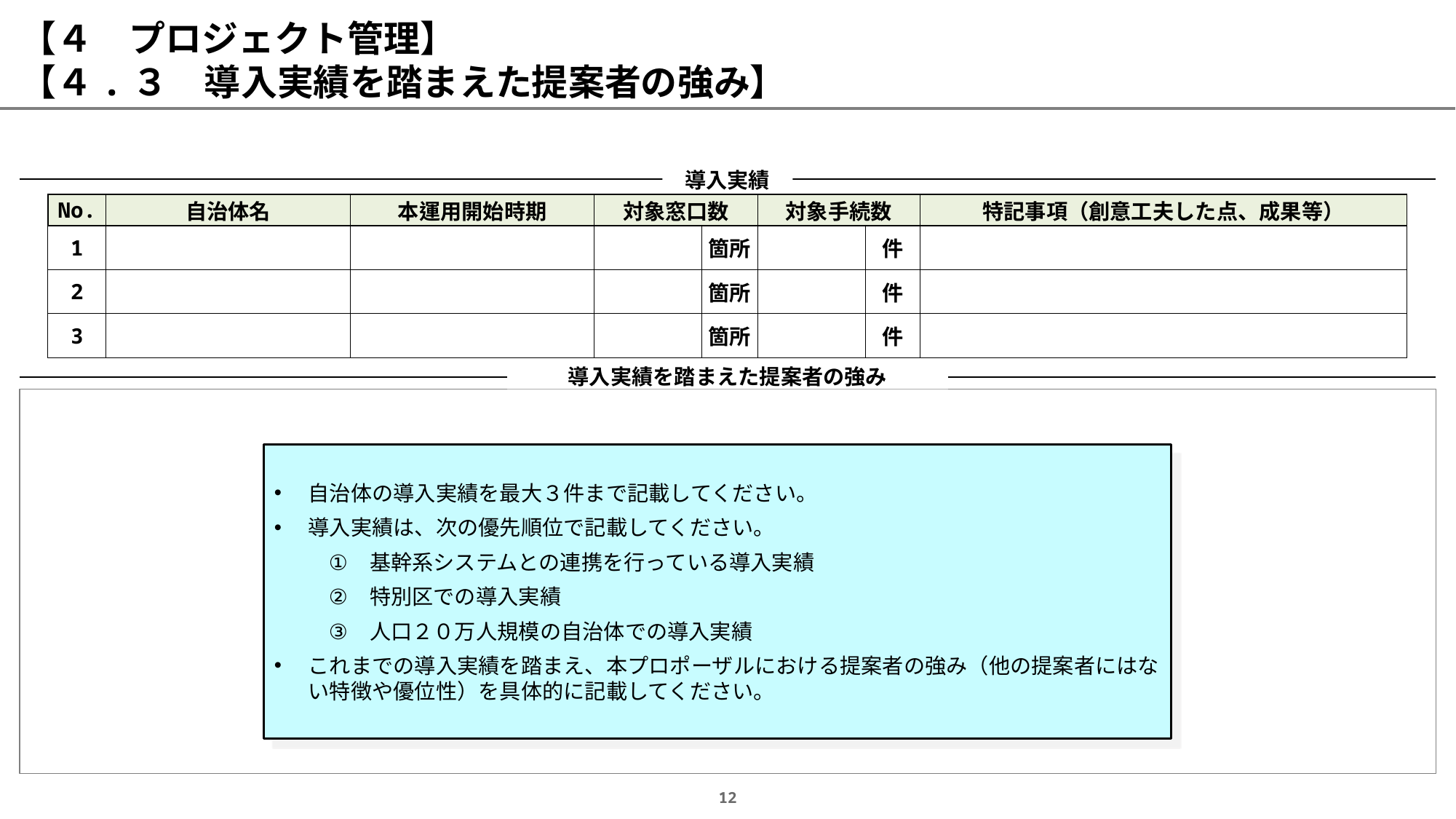

# 【４　プロジェクト管理】 【４.３　導入実績を踏まえた提案者の強み】

導入実績
| No. | 自治体名 | 本運用開始時期 | 対象窓口数 |  | 対象手続数 |  | 特記事項（創意工夫した点、成果等） |
| --- | --- | --- | --- | --- | --- | --- | --- |
| 1 |  |  |  | 箇所 |  | 件 |  |
| 2 |  |  |  | 箇所 |  | 件 |  |
| 3 |  |  |  | 箇所 |  | 件 |  |
導入実績を踏まえた提案者の強み

自治体の導入実績を最大３件まで記載してください。
導入実績は、次の優先順位で記載してください。
基幹系システムとの連携を行っている導入実績
特別区での導入実績
人口２０万人規模の自治体での導入実績
これまでの導入実績を踏まえ、本プロポーザルにおける提案者の強み（他の提案者にはない特徴や優位性）を具体的に記載してください。